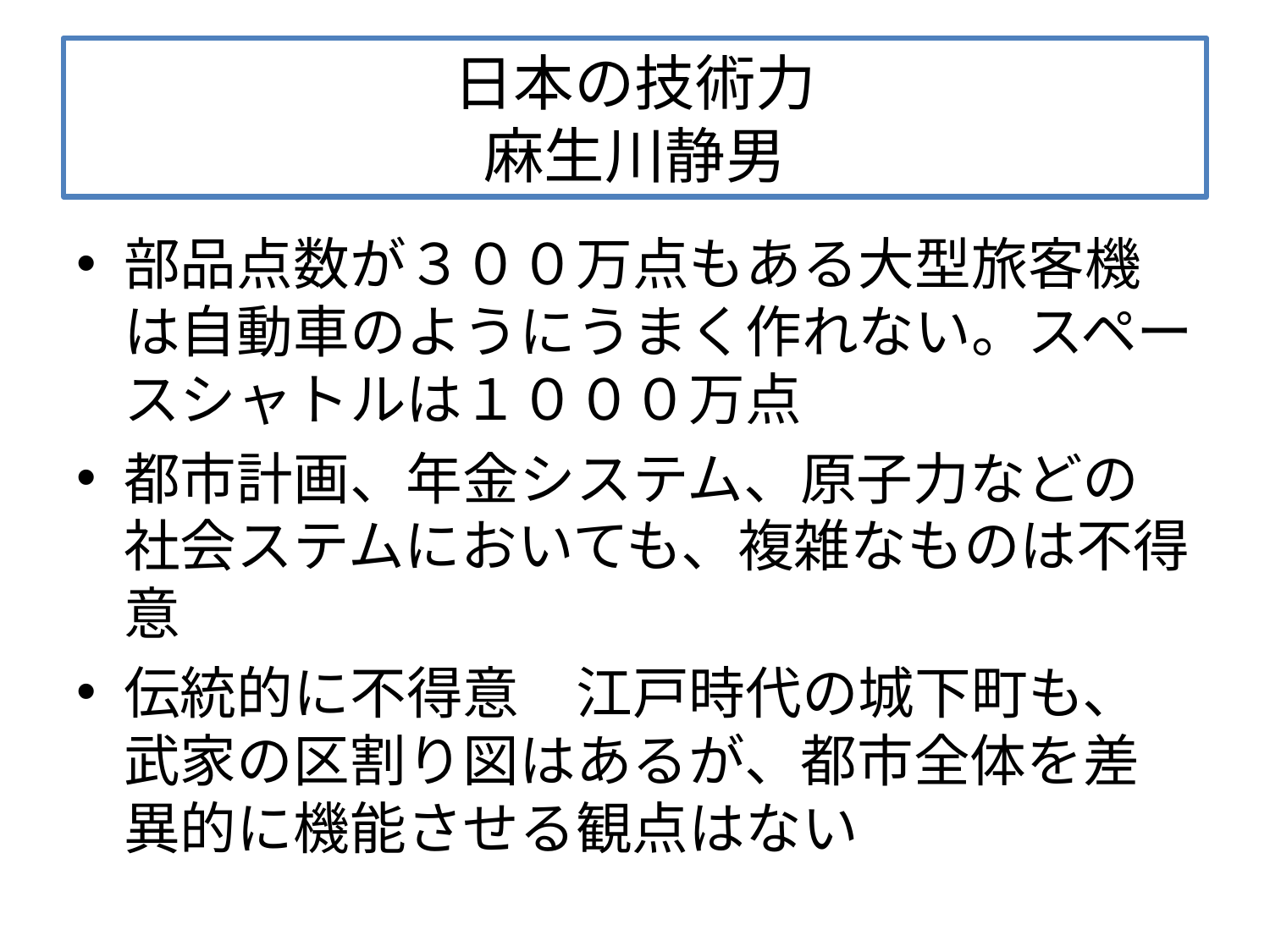

# 日本の技術力 麻生川静男
部品点数が３００万点もある大型旅客機は自動車のようにうまく作れない。スペースシャトルは１０００万点
都市計画、年金システム、原子力などの社会ステムにおいても、複雑なものは不得意
伝統的に不得意　江戸時代の城下町も、武家の区割り図はあるが、都市全体を差異的に機能させる観点はない